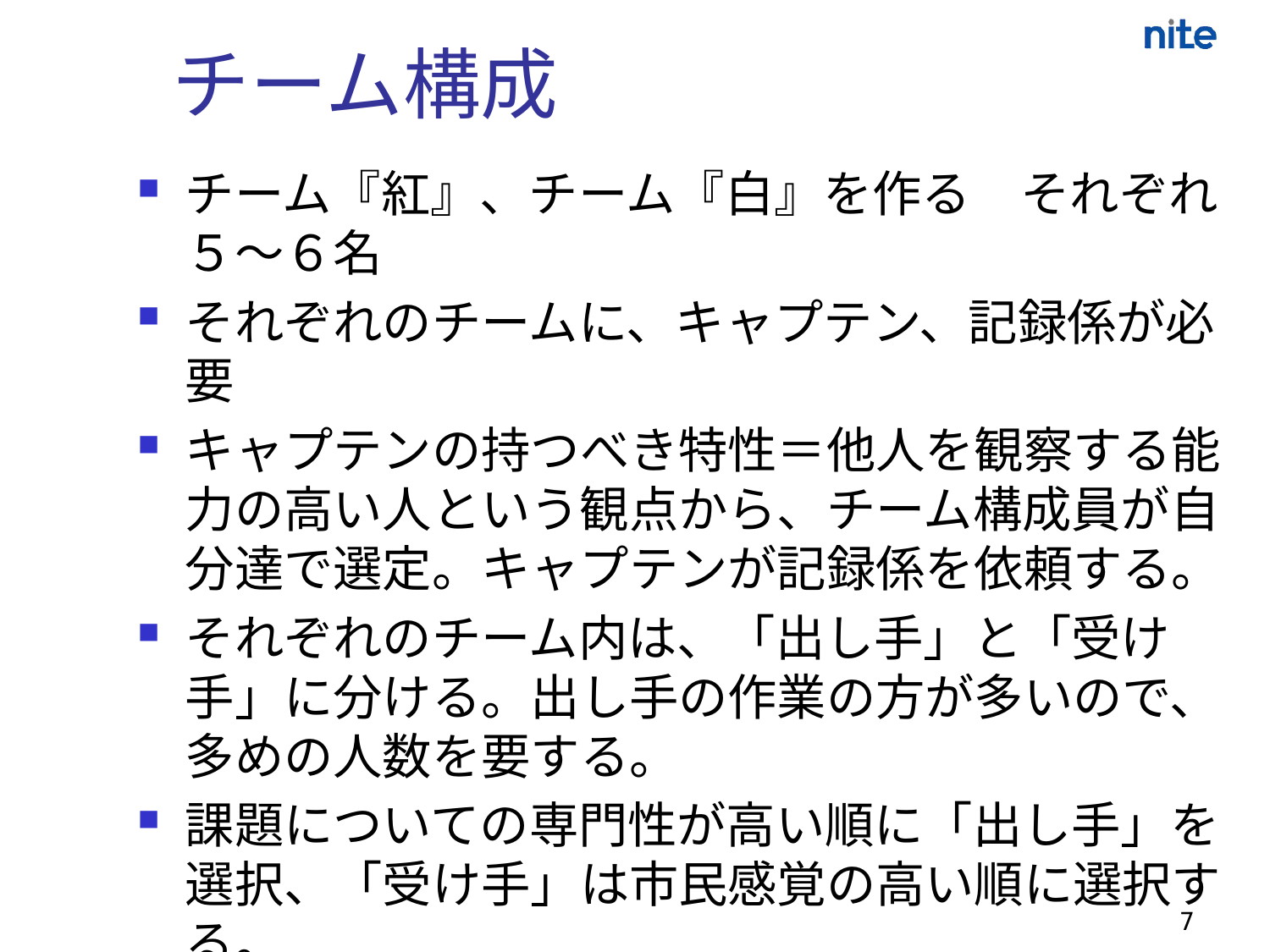

# チーム構成
チーム『紅』、チーム『白』を作る　それぞれ５～６名
それぞれのチームに、キャプテン、記録係が必要
キャプテンの持つべき特性＝他人を観察する能力の高い人という観点から、チーム構成員が自分達で選定。キャプテンが記録係を依頼する。
それぞれのチーム内は、「出し手」と「受け手」に分ける。出し手の作業の方が多いので、多めの人数を要する。
課題についての専門性が高い順に「出し手」を選択、「受け手」は市民感覚の高い順に選択する。

7